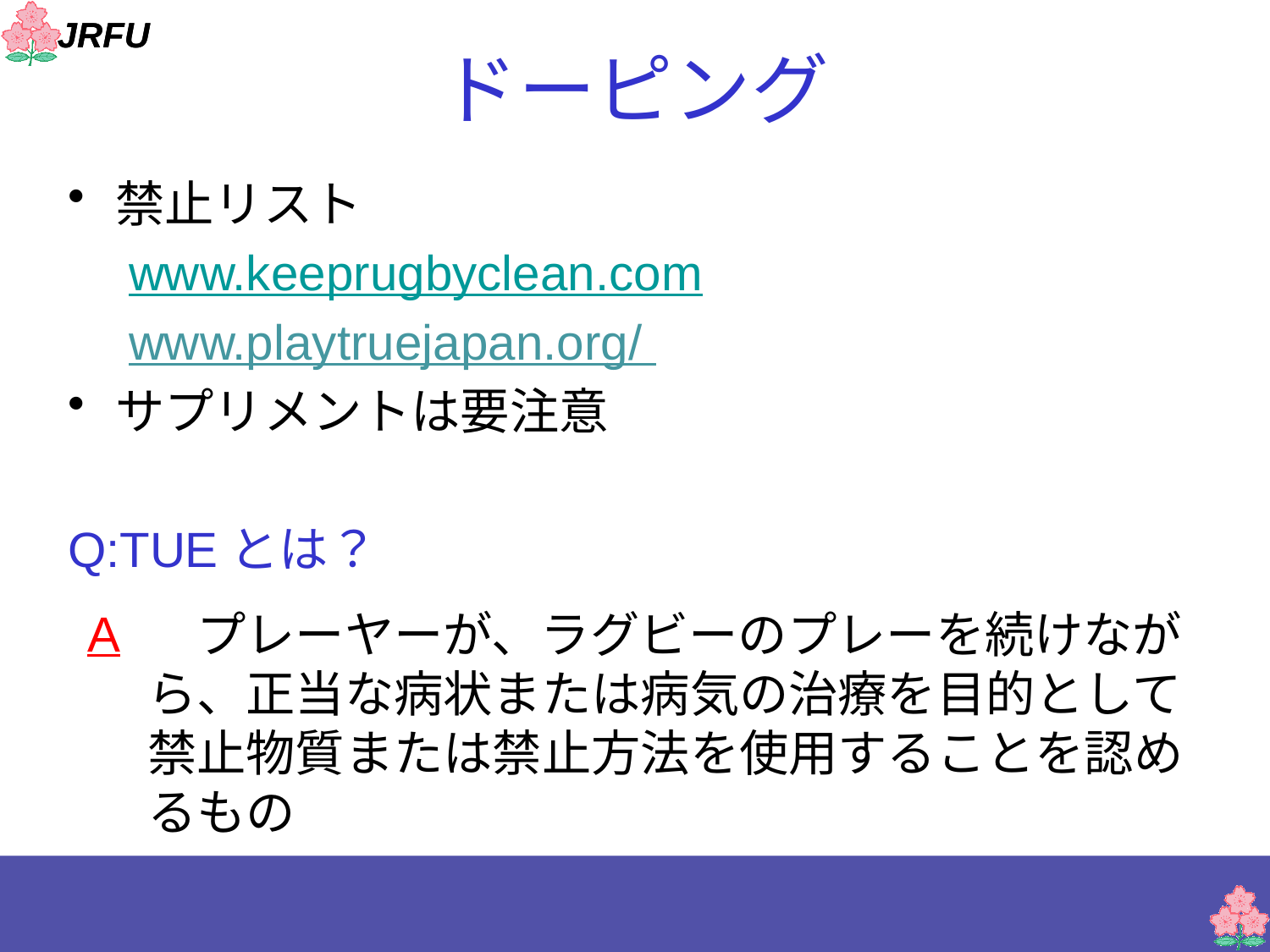

# ドーピング
禁止リスト
　www.keeprugbyclean.com
　www.playtruejapan.org/
サプリメントは要注意

Q:TUEとは？
A
　プレーヤーが、ラグビーのプレーを続けながら、正当な病状または病気の治療を目的として禁止物質または禁止方法を使用することを認めるもの